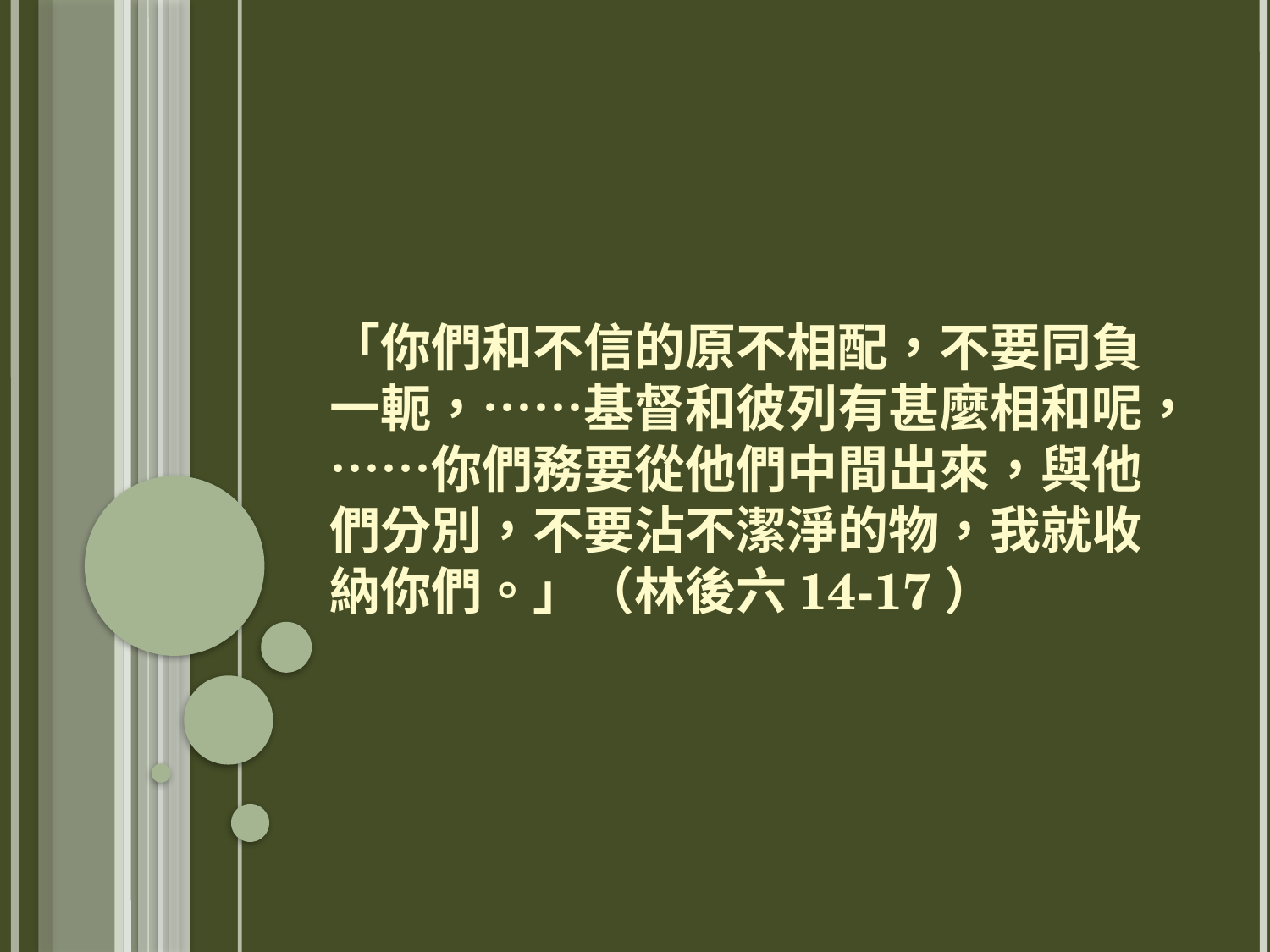

# 「你們和不信的原不相配，不要同負一軛，……基督和彼列有甚麼相和呢，……你們務要從他們中間出來，與他們分別，不要沾不潔淨的物，我就收納你們。」（林後六14-17）